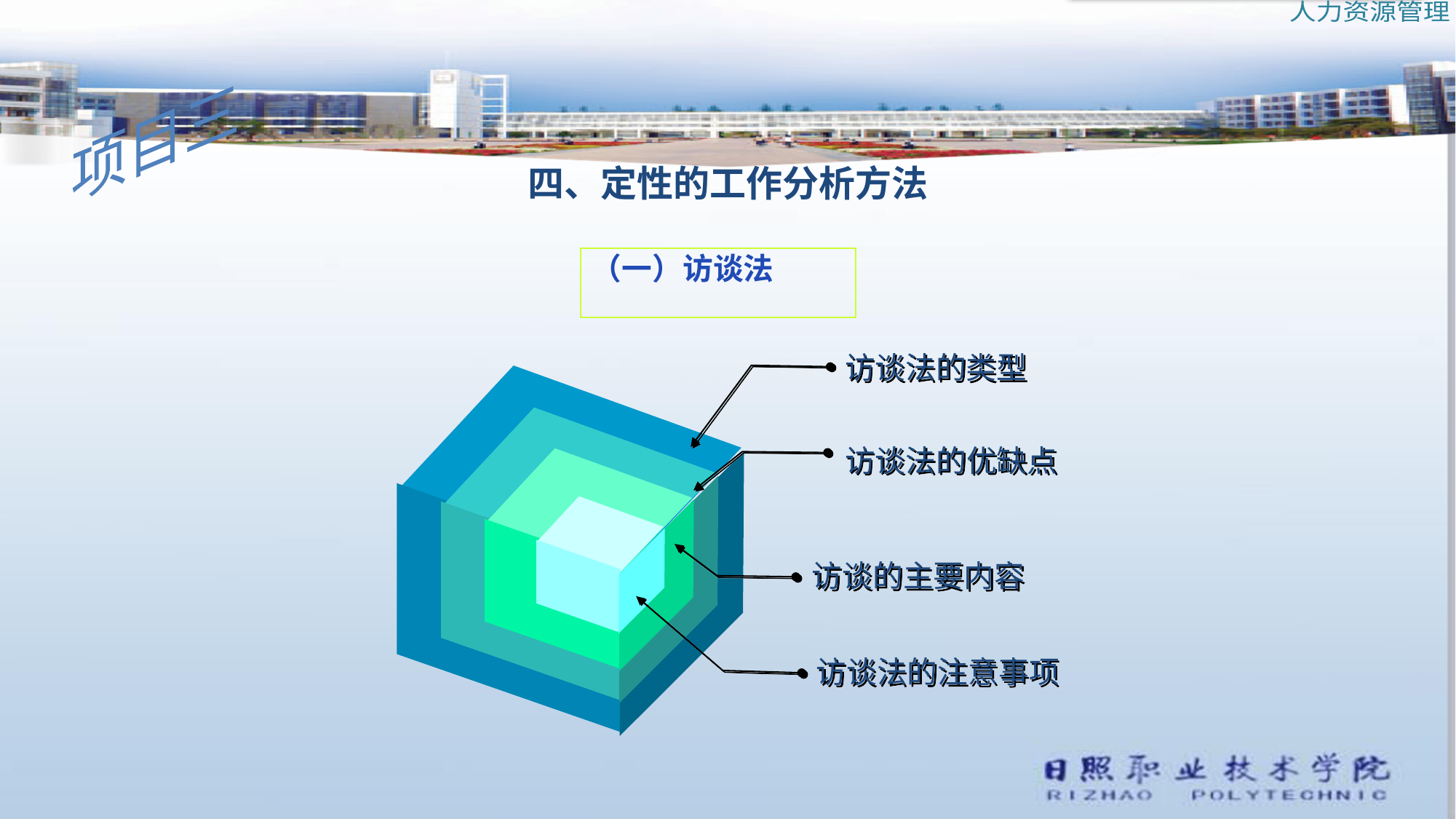

四、定性的工作分析方法
（一）访谈法
访谈法的类型

访谈法的优缺点

访谈的主要内容

访谈法的注意事项